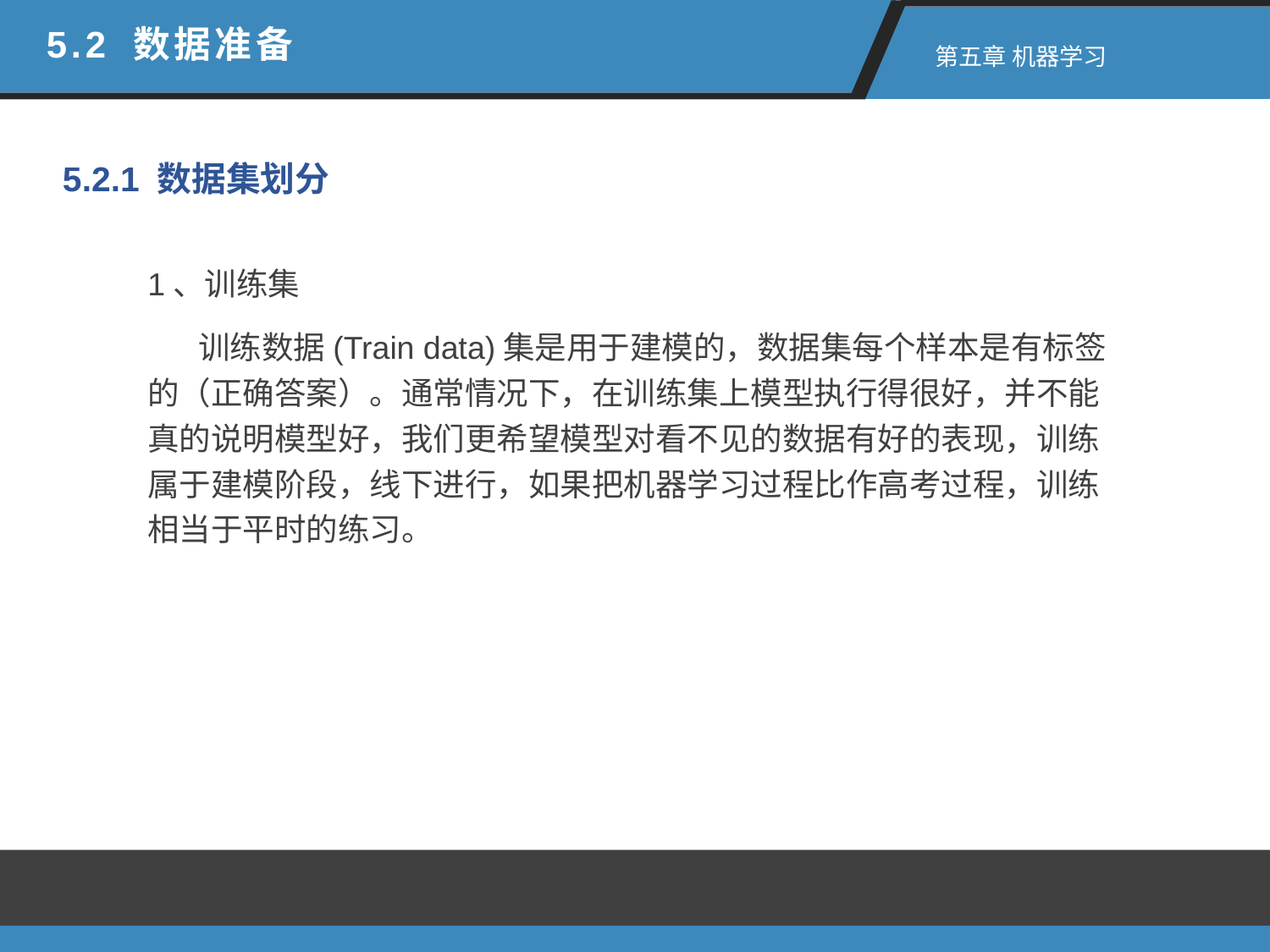

5.2 数据准备
  第五章 机器学习
5.2.1 数据集划分
1、训练集
      训练数据(Train data)集是用于建模的，数据集每个样本是有标签的（正确答案）。通常情况下，在训练集上模型执行得很好，并不能真的说明模型好，我们更希望模型对看不见的数据有好的表现，训练属于建模阶段，线下进行，如果把机器学习过程比作高考过程，训练相当于平时的练习。